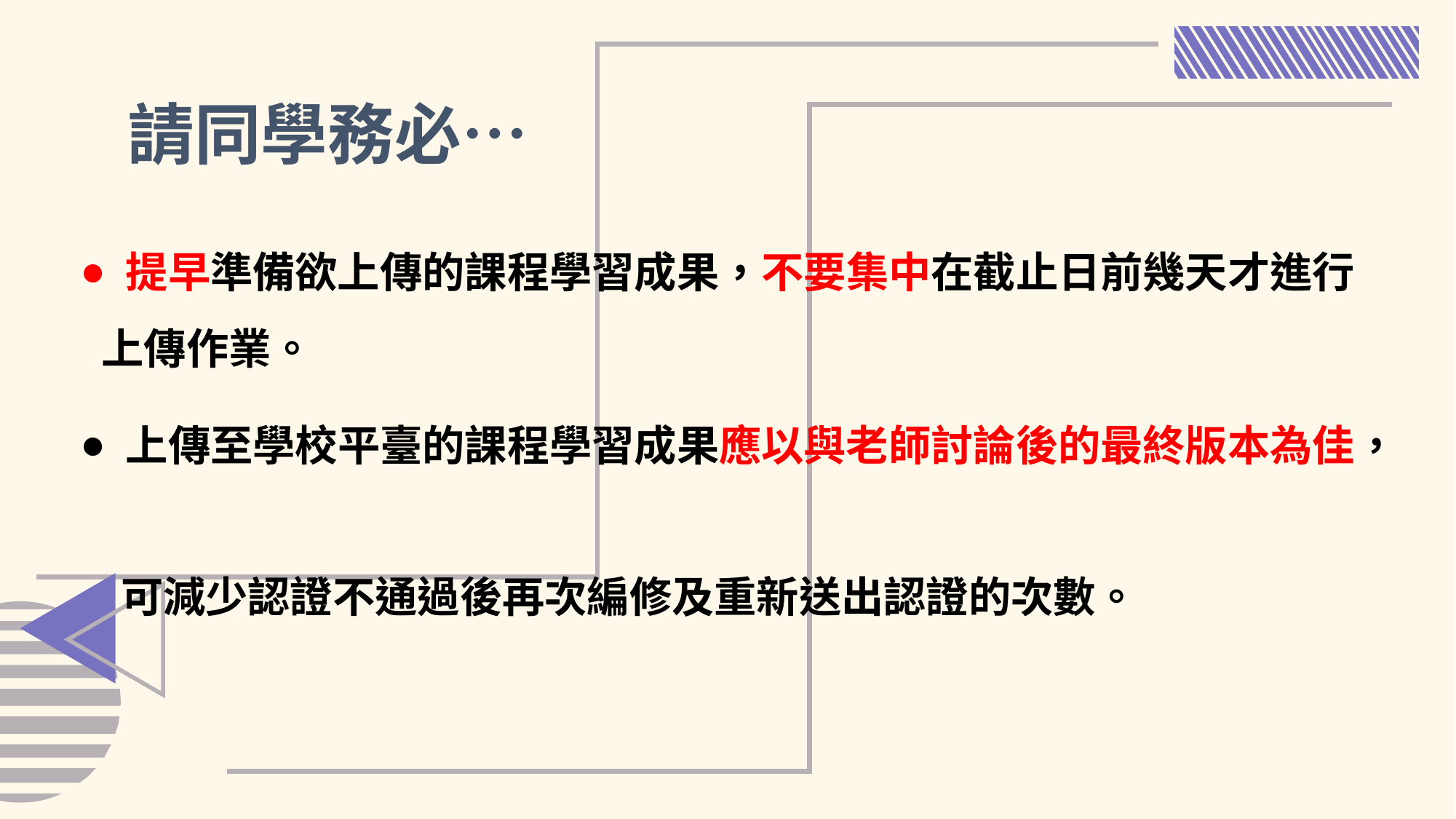

請同學務必…
 提早準備欲上傳的課程學習成果，不要集中在截止日前幾天才進行上傳作業。
 上傳至學校平臺的課程學習成果應以與老師討論後的最終版本為佳，
  可減少認證不通過後再次編修及重新送出認證的次數。